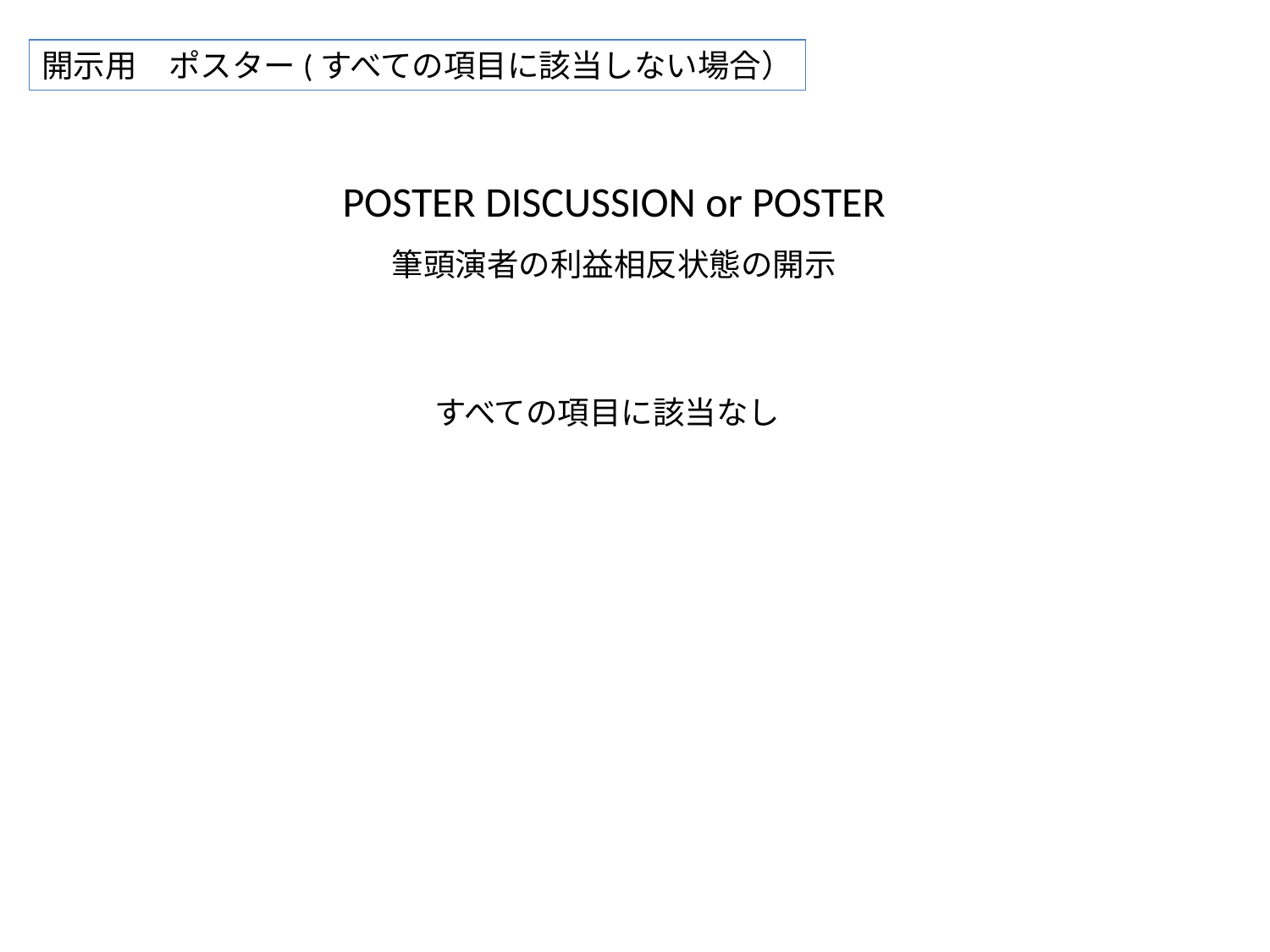

開示用　ポスター(すべての項目に該当しない場合）
POSTER DISCUSSION or POSTER
筆頭演者の利益相反状態の開示
すべての項目に該当なし